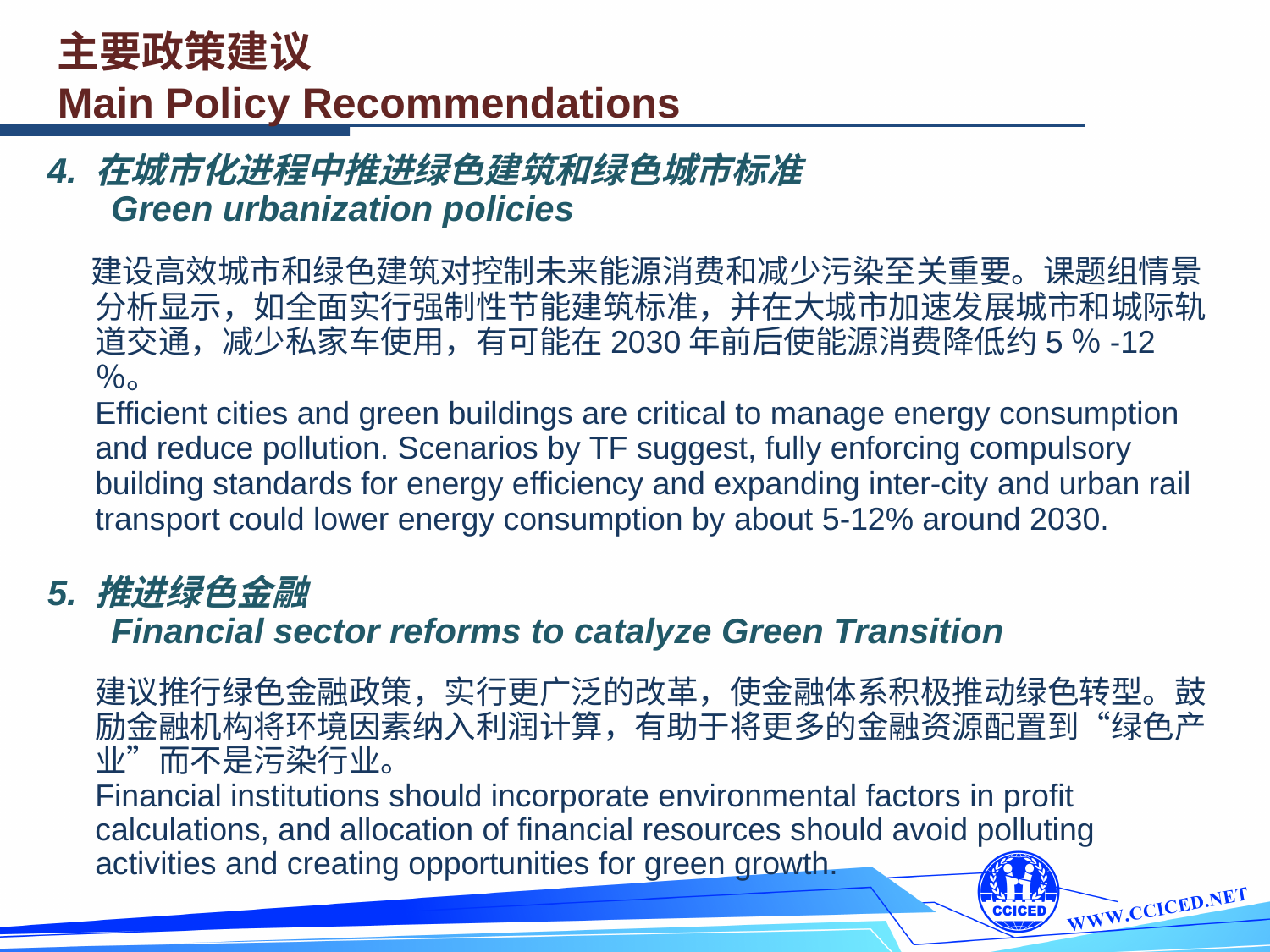

主要政策建议
Main Policy Recommendations
4. 在城市化进程中推进绿色建筑和绿色城市标准
Green urbanization policies
     建设高效城市和绿色建筑对控制未来能源消费和减少污染至关重要。课题组情景分析显示，如全面实行强制性节能建筑标准，并在大城市加速发展城市和城际轨道交通，减少私家车使用，有可能在2030年前后使能源消费降低约5％-12％。
Efficient cities and green buildings are critical to manage energy consumption and reduce pollution. Scenarios by TF suggest, fully enforcing compulsory building standards for energy efficiency and expanding inter-city and urban rail transport could lower energy consumption by about 5-12% around 2030.
5. 推进绿色金融
Financial sector reforms to catalyze Green Transition
	建议推行绿色金融政策，实行更广泛的改革，使金融体系积极推动绿色转型。鼓励金融机构将环境因素纳入利润计算，有助于将更多的金融资源配置到“绿色产业”而不是污染行业。
Financial institutions should incorporate environmental factors in profit calculations, and allocation of financial resources should avoid polluting activities and creating opportunities for green growth.